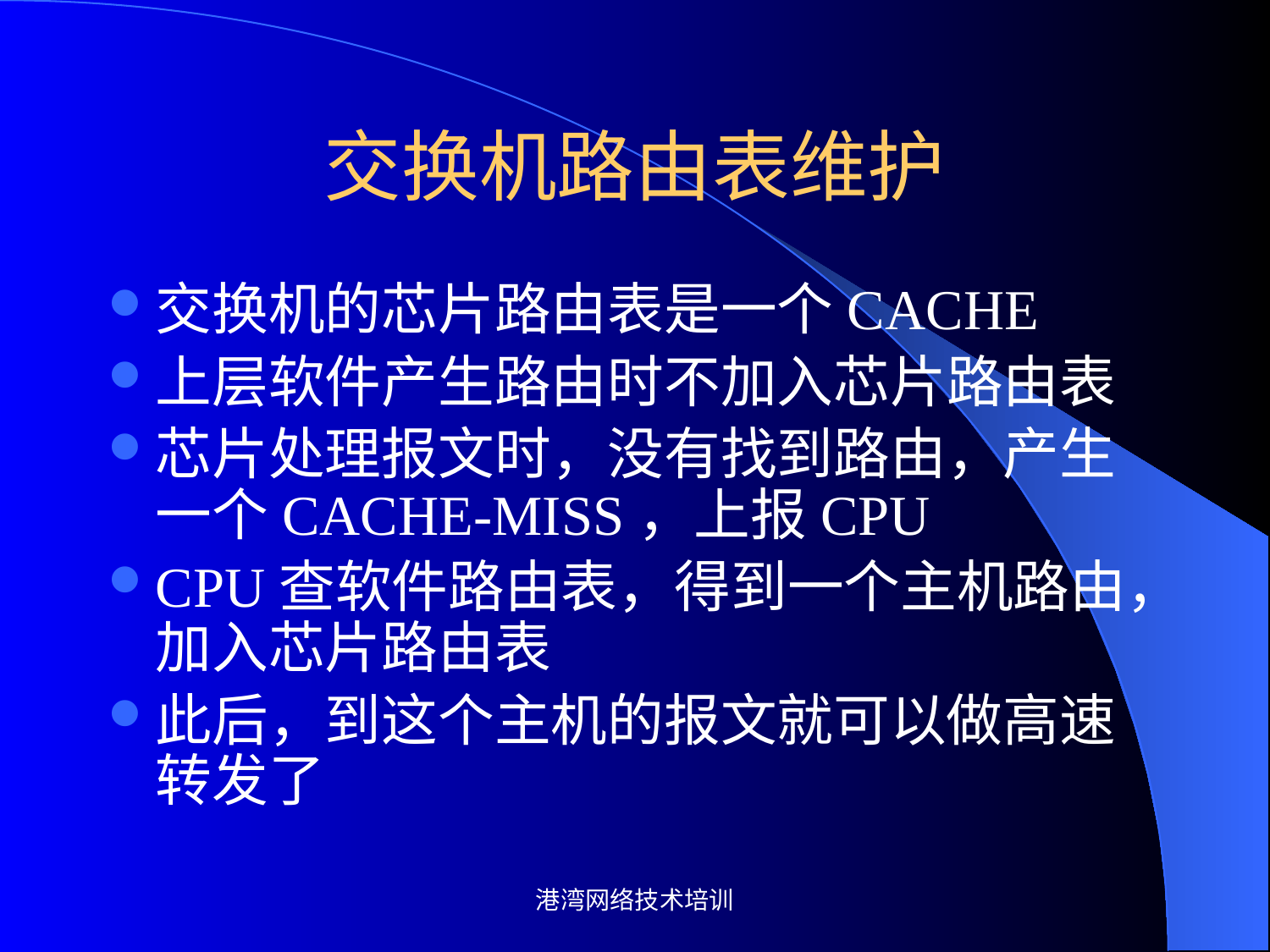

# 交换机路由表维护
交换机的芯片路由表是一个CACHE
上层软件产生路由时不加入芯片路由表
芯片处理报文时，没有找到路由，产生一个CACHE-MISS，上报CPU
CPU查软件路由表，得到一个主机路由，加入芯片路由表
此后，到这个主机的报文就可以做高速转发了

港湾网络技术培训
29